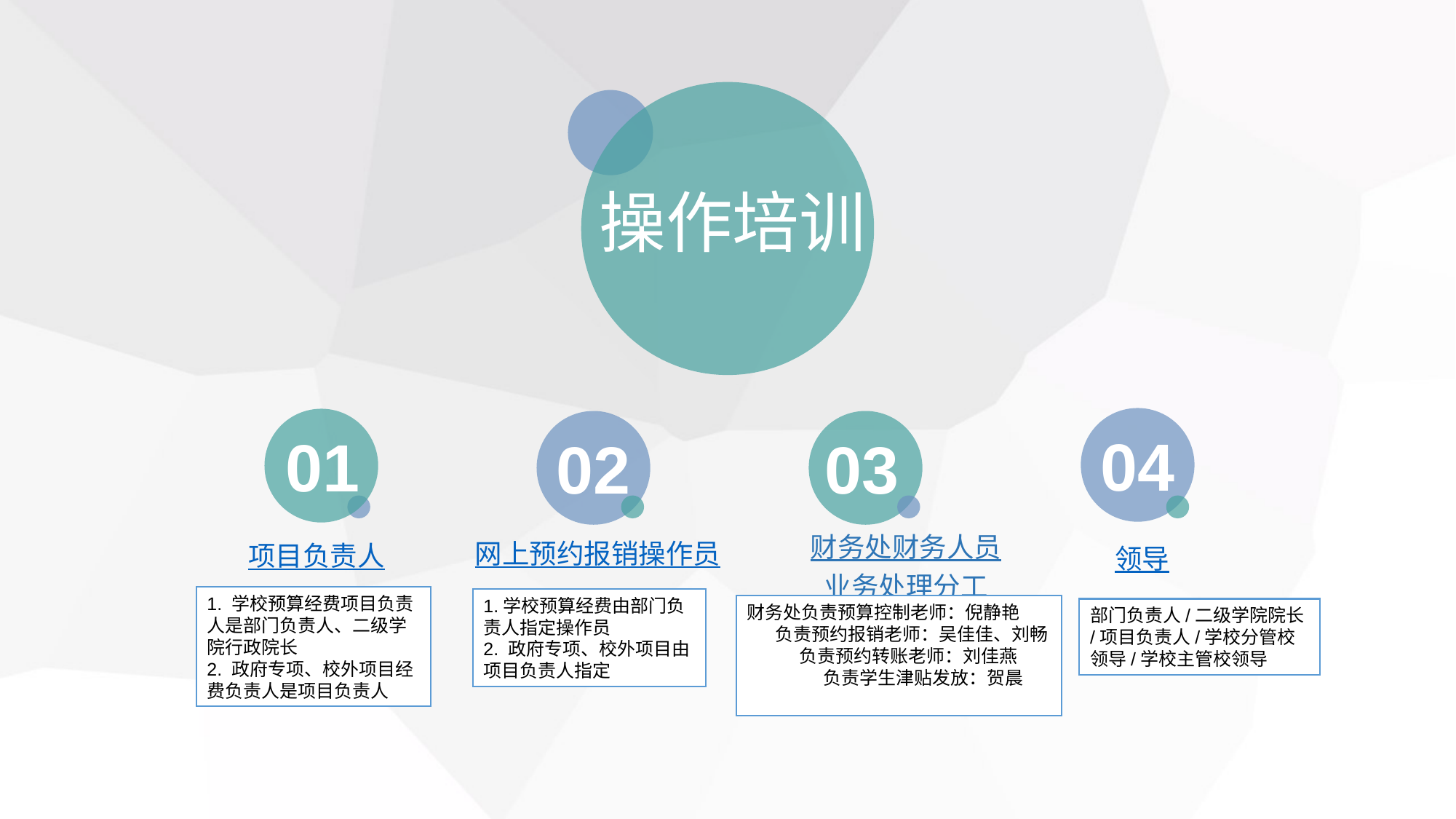

操作培训

04
01
02
03

财务处财务人员
业务处理分工
网上预约报销操作员
项目负责人
领导
1. 学校预算经费项目负责人是部门负责人、二级学院行政院长
2. 政府专项、校外项目经费负责人是项目负责人
1.学校预算经费由部门负责人指定操作员
2. 政府专项、校外项目由项目负责人指定
财务处负责预算控制老师：倪静艳
      负责预约报销老师：吴佳佳、刘畅
            负责预约转账老师：刘佳燕
                  负责学生津贴发放：贺晨

部门负责人/二级学院院长/项目负责人/学校分管校领导/学校主管校领导